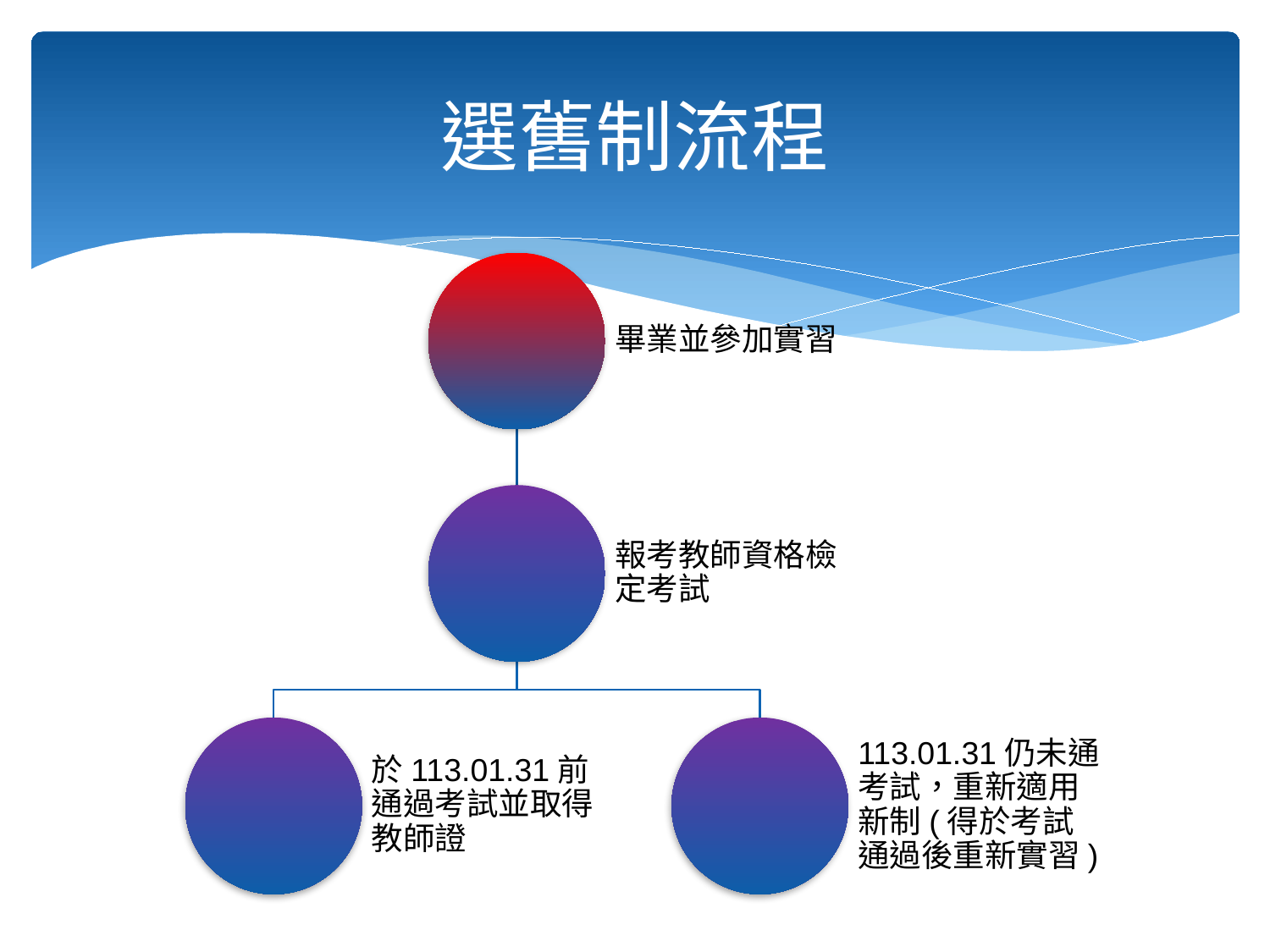

# 選舊制流程
畢業並參加實習
報考教師資格檢定考試
於113.01.31前通過考試並取得教師證
113.01.31仍未通考試，重新適用新制(得於考試通過後重新實習)